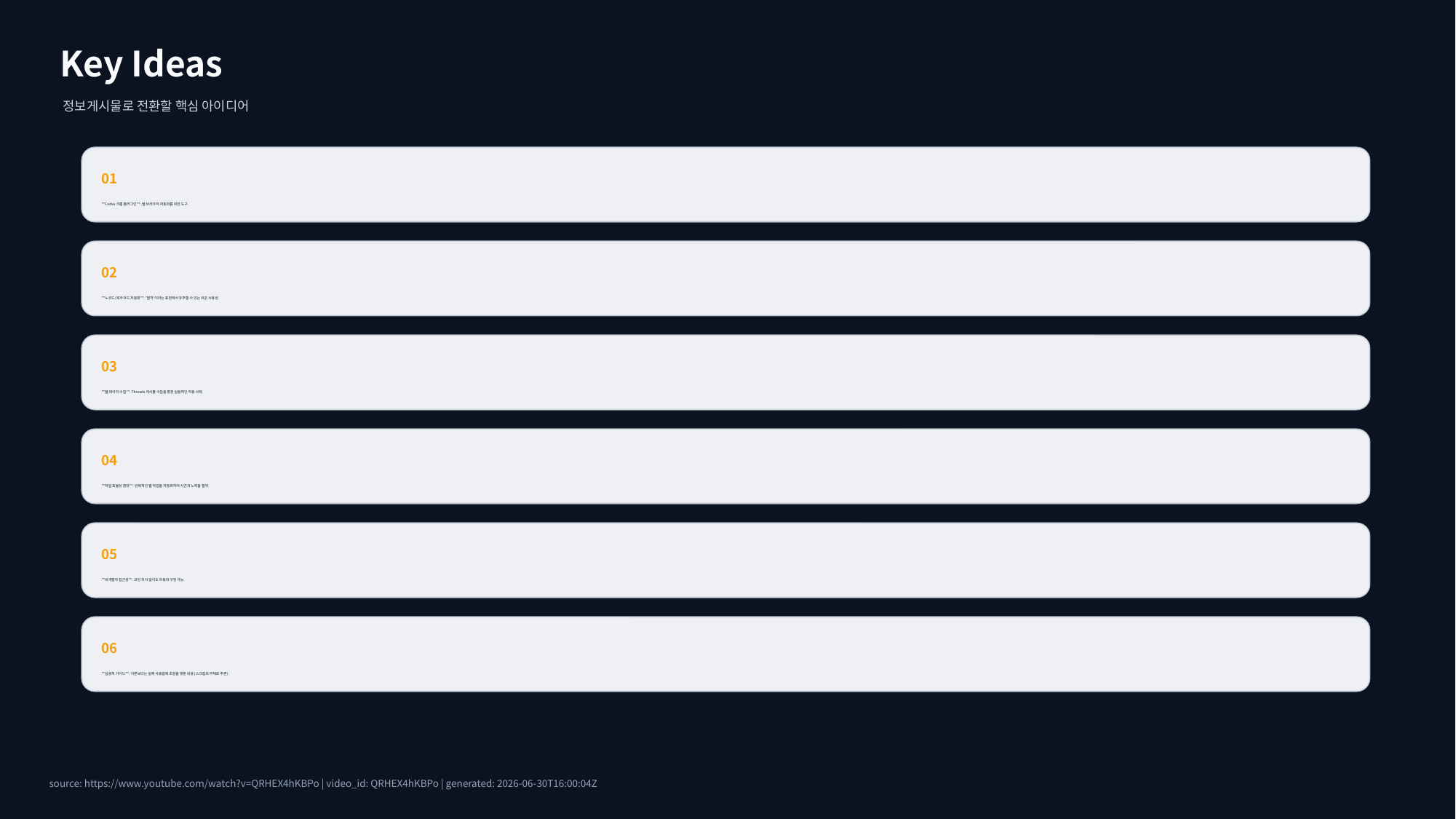

Key Ideas
정보게시물로 전환할 핵심 아이디어

01
**Codex 크롬 플러그인**: 웹 브라우저 자동화를 위한 도구.

02
**노코드/로우코드 자동화**: '딸깍'이라는 표현에서 유추할 수 있는 쉬운 사용성.

03
**웹 데이터 수집**: Threads 게시물 수집을 통한 실용적인 적용 사례.

04
**작업 효율성 증대**: 반복적인 웹 작업을 자동화하여 시간과 노력을 절약.

05
**비개발자 접근성**: 코딩 지식 없이도 자동화 구현 가능.

06
**실용적 가이드**: 이론보다는 실제 사용법에 초점을 맞춘 내용 (스크립트 부재로 추론).
source: https://www.youtube.com/watch?v=QRHEX4hKBPo | video_id: QRHEX4hKBPo | generated: 2026-06-30T16:00:04Z